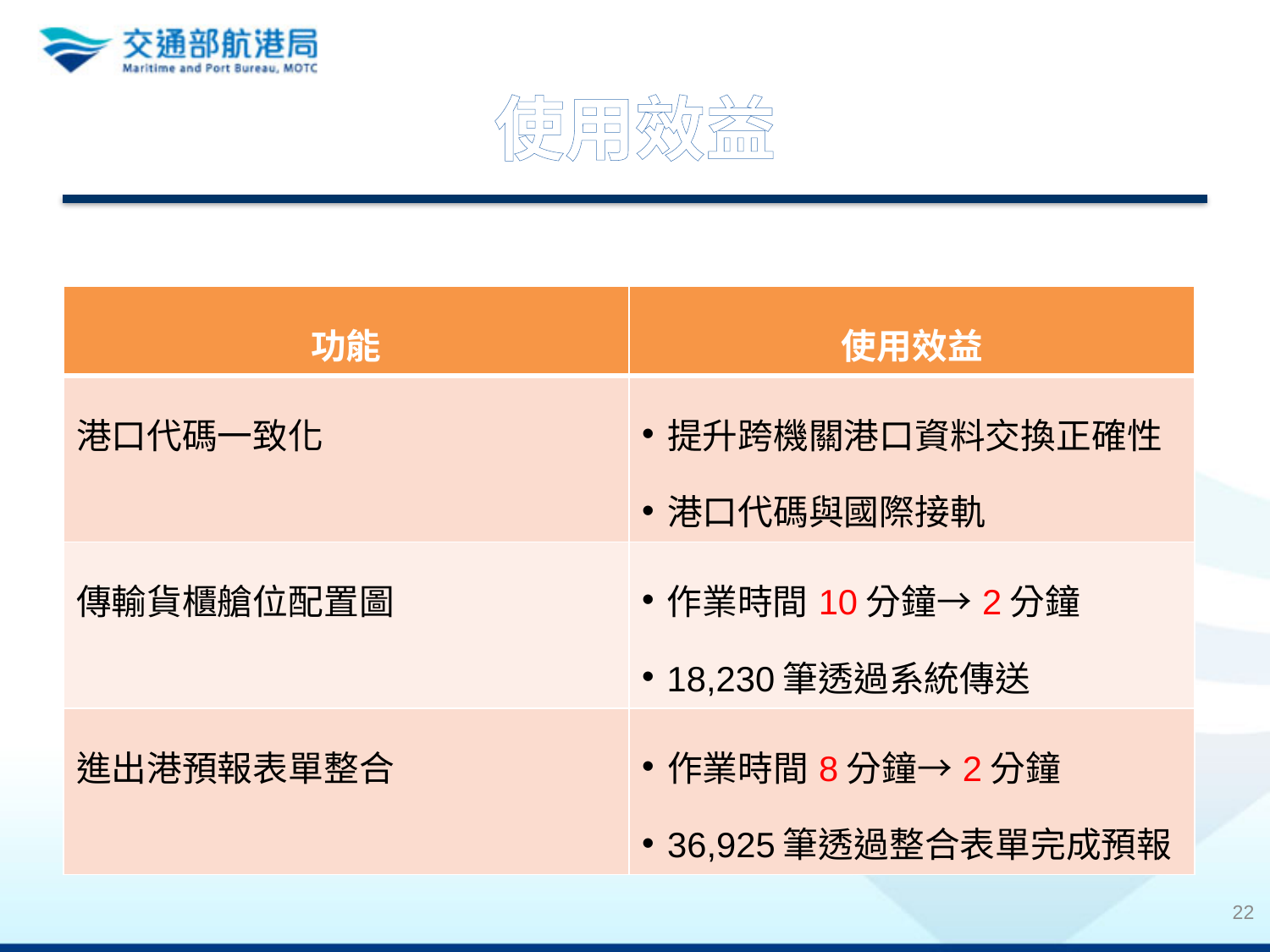

# 使用效益
| 功能 | 使用效益 |
| --- | --- |
| 港口代碼一致化 | 提升跨機關港口資料交換正確性 港口代碼與國際接軌 |
| 傳輸貨櫃艙位配置圖 | 作業時間10分鐘→2分鐘 18,230筆透過系統傳送 |
| 進出港預報表單整合 | 作業時間8分鐘→2分鐘 36,925筆透過整合表單完成預報 |
22